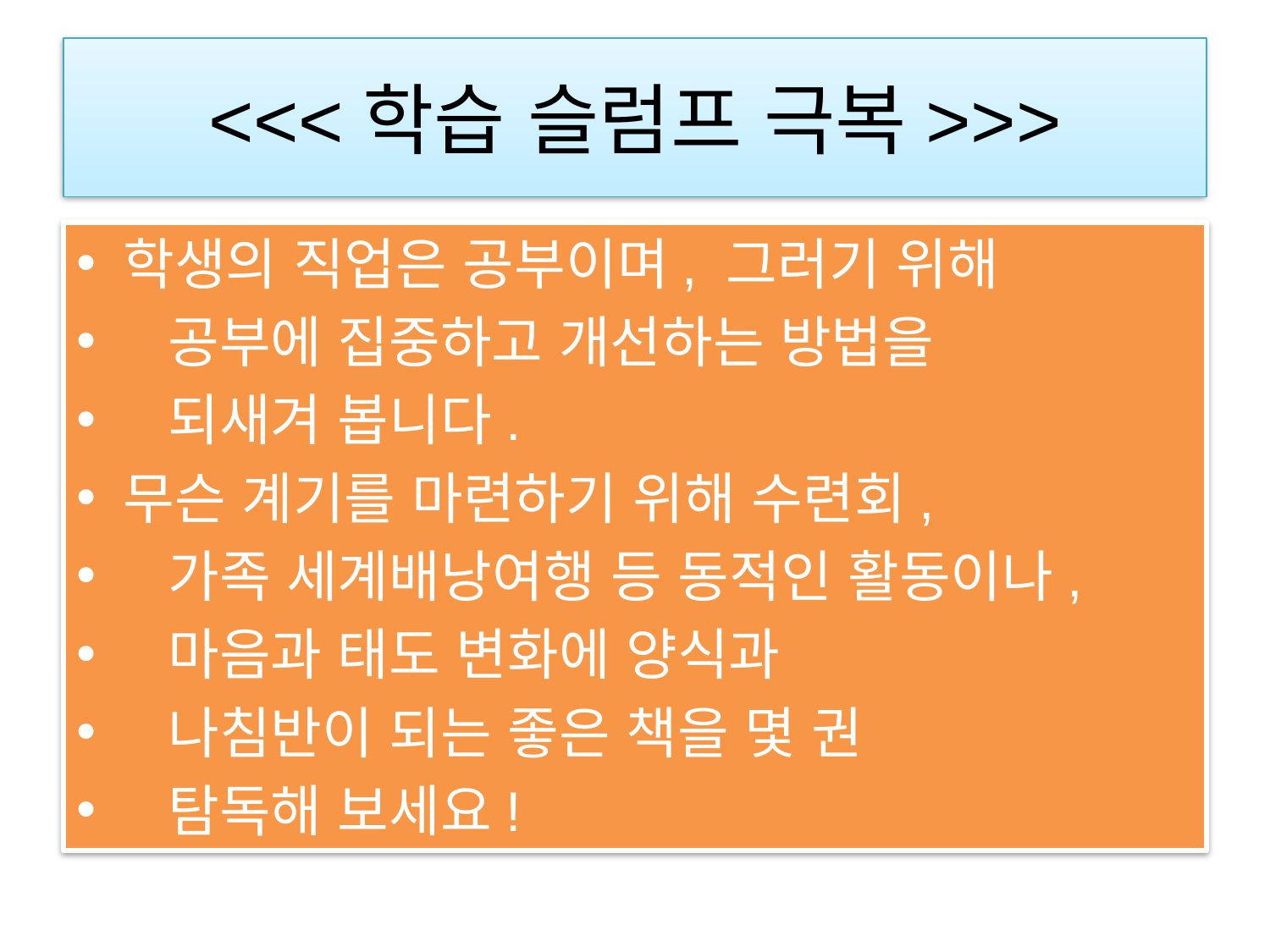

# <<<학습 슬럼프 극복>>>
학생의 직업은 공부이며, 그러기 위해
  공부에 집중하고 개선하는 방법을
  되새겨 봅니다.
무슨 계기를 마련하기 위해 수련회,
  가족 세계배낭여행 등 동적인 활동이나,
  마음과 태도 변화에 양식과
  나침반이 되는 좋은 책을 몇 권
  탐독해 보세요!